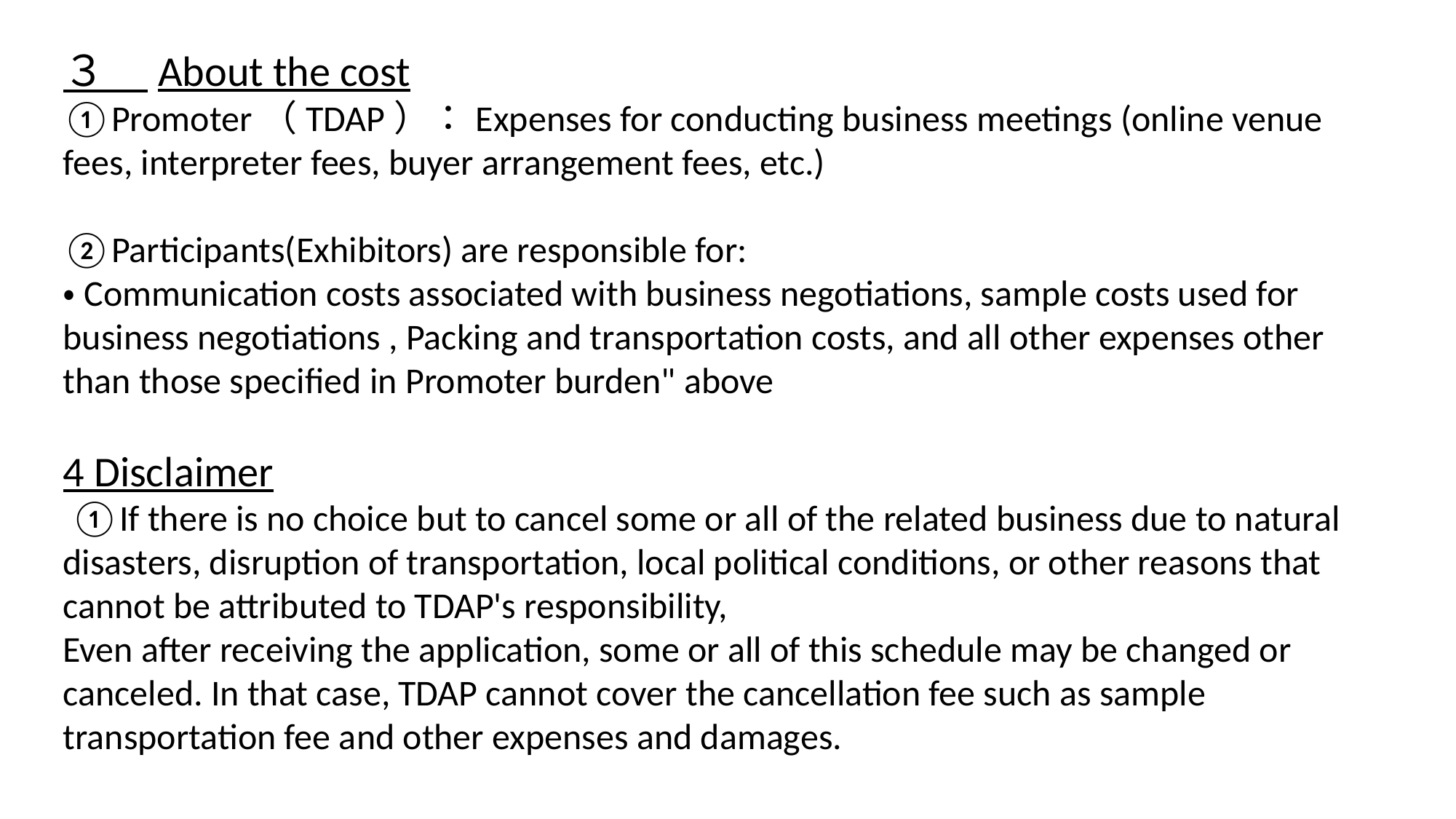

３　About the cost
①Promoter（TDAP）：Expenses for conducting business meetings (online venue fees, interpreter fees, buyer arrangement fees, etc.)

②Participants(Exhibitors) are responsible for:
・Communication costs associated with business negotiations, sample costs used for business negotiations , Packing and transportation costs, and all other expenses other than those specified in Promoter burden" above

4 Disclaimer
 ①If there is no choice but to cancel some or all of the related business due to natural disasters, disruption of transportation, local political conditions, or other reasons that cannot be attributed to TDAP's responsibility,
Even after receiving the application, some or all of this schedule may be changed or canceled. In that case, TDAP cannot cover the cancellation fee such as sample transportation fee and other expenses and damages.